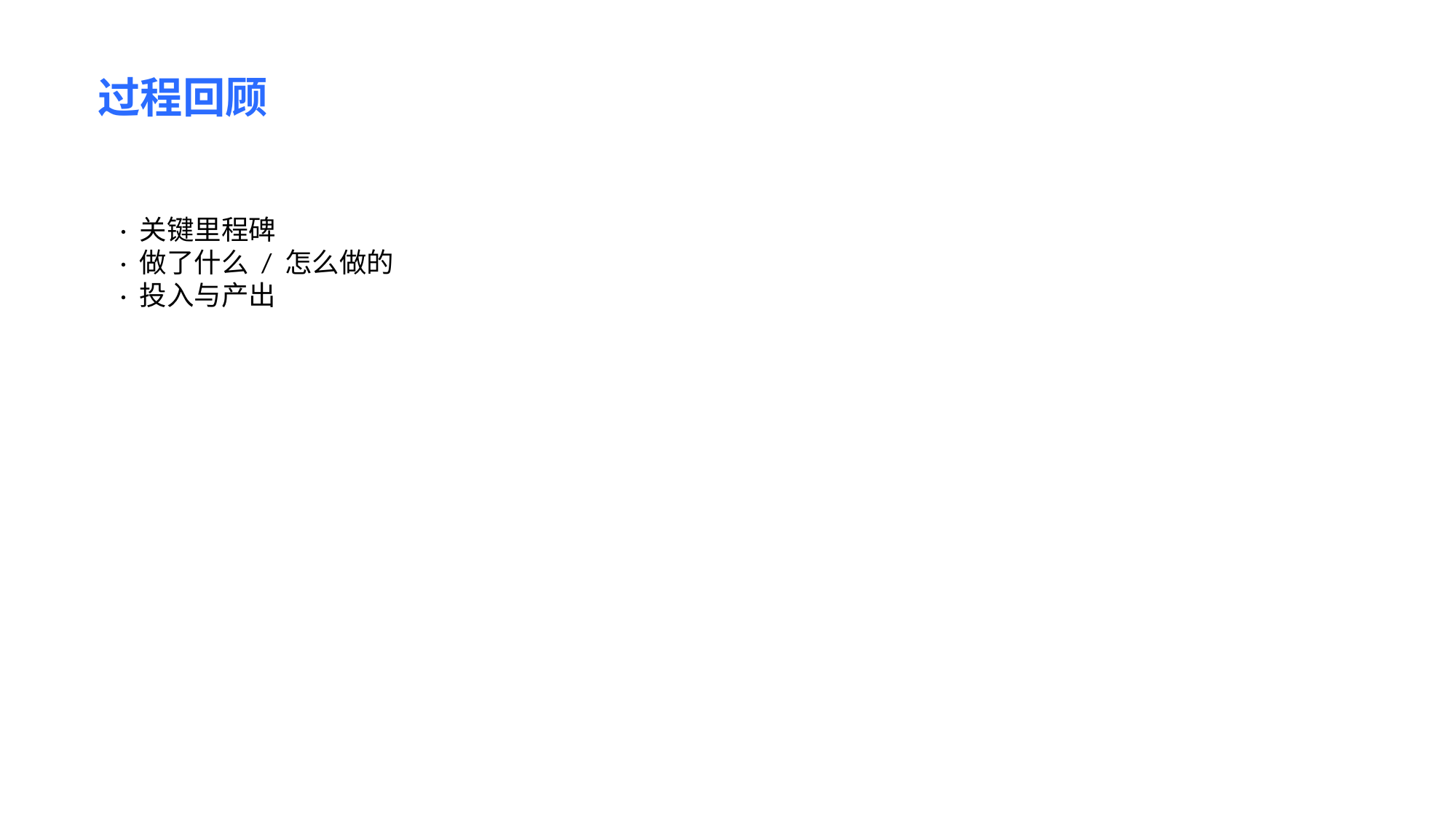

过程回顾
· 关键里程碑
· 做了什么 / 怎么做的
· 投入与产出